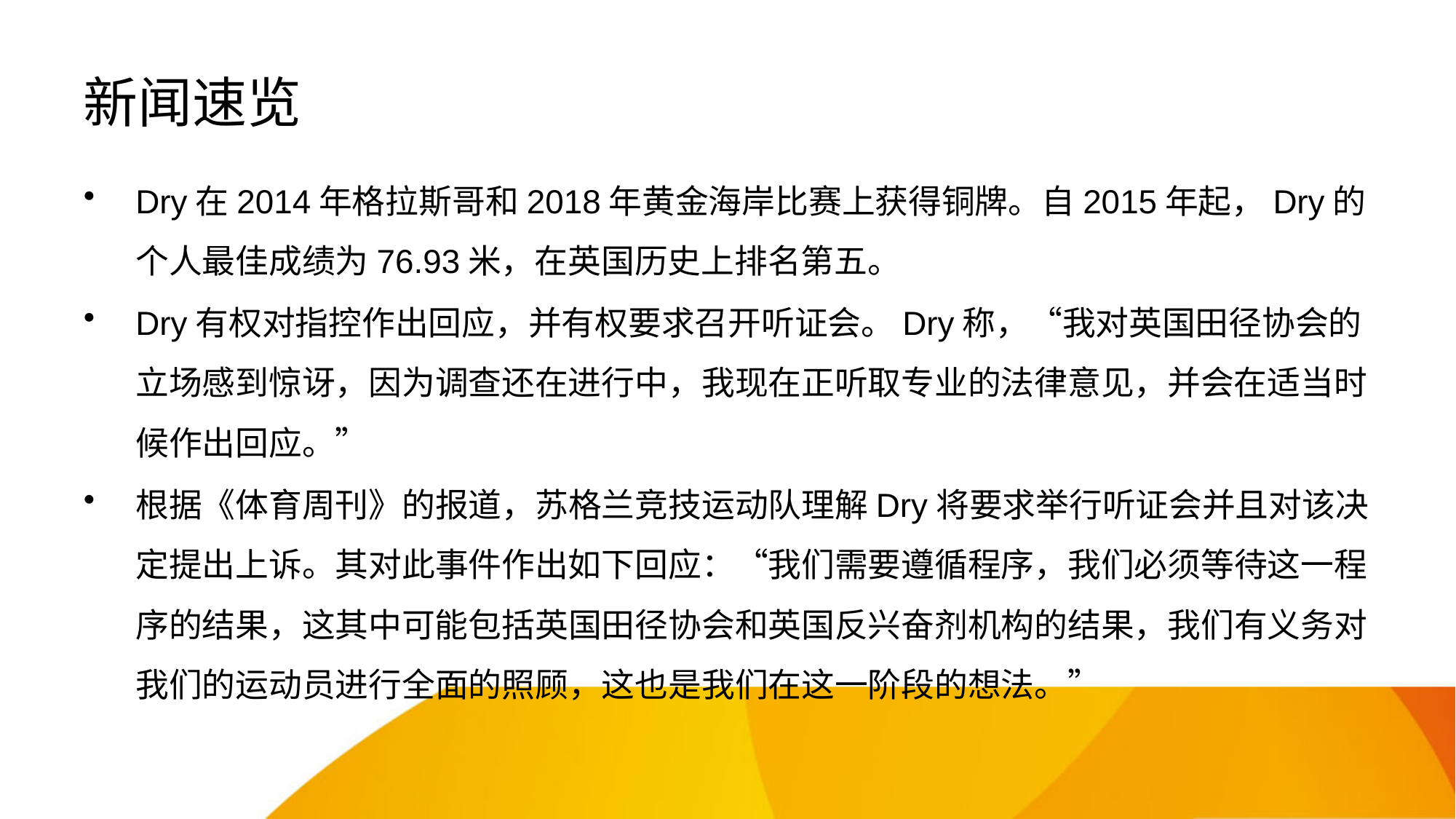

# 新闻速览
Dry在2014年格拉斯哥和2018年黄金海岸比赛上获得铜牌。自2015年起，Dry的个人最佳成绩为76.93米，在英国历史上排名第五。
Dry有权对指控作出回应，并有权要求召开听证会。Dry称，“我对英国田径协会的立场感到惊讶，因为调查还在进行中，我现在正听取专业的法律意见，并会在适当时候作出回应。”
根据《体育周刊》的报道，苏格兰竞技运动队理解Dry将要求举行听证会并且对该决定提出上诉。其对此事件作出如下回应：“我们需要遵循程序，我们必须等待这一程序的结果，这其中可能包括英国田径协会和英国反兴奋剂机构的结果，我们有义务对我们的运动员进行全面的照顾，这也是我们在这一阶段的想法。”